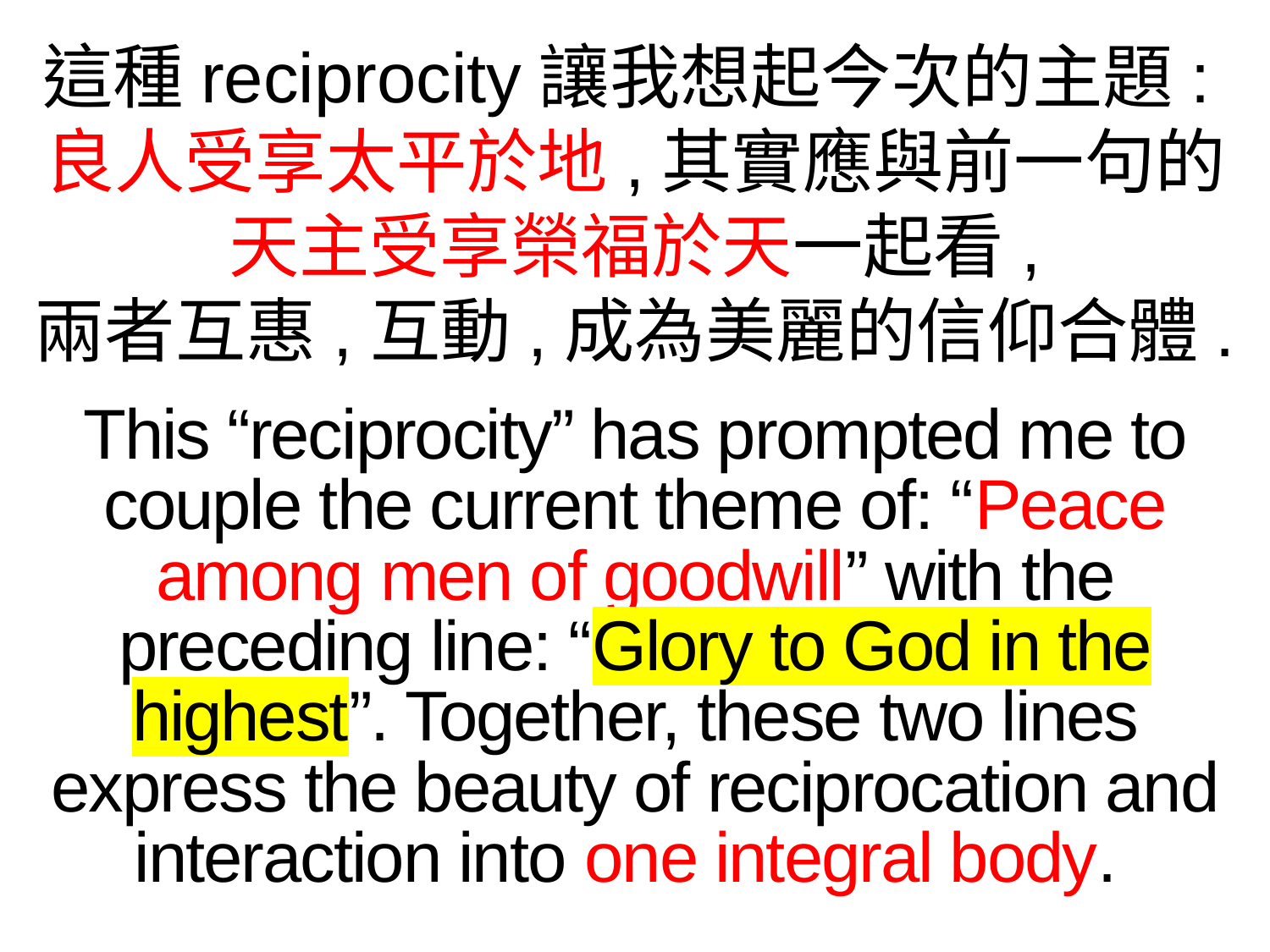

這種reciprocity讓我想起今次的主題:良人受享太平於地,其實應與前一句的
天主受享榮福於天一起看,
兩者互惠,互動,成為美麗的信仰合體.
This “reciprocity” has prompted me to couple the current theme of: “Peace among men of goodwill” with the preceding line: “Glory to God in the highest”. Together, these two lines express the beauty of reciprocation and interaction into one integral body.